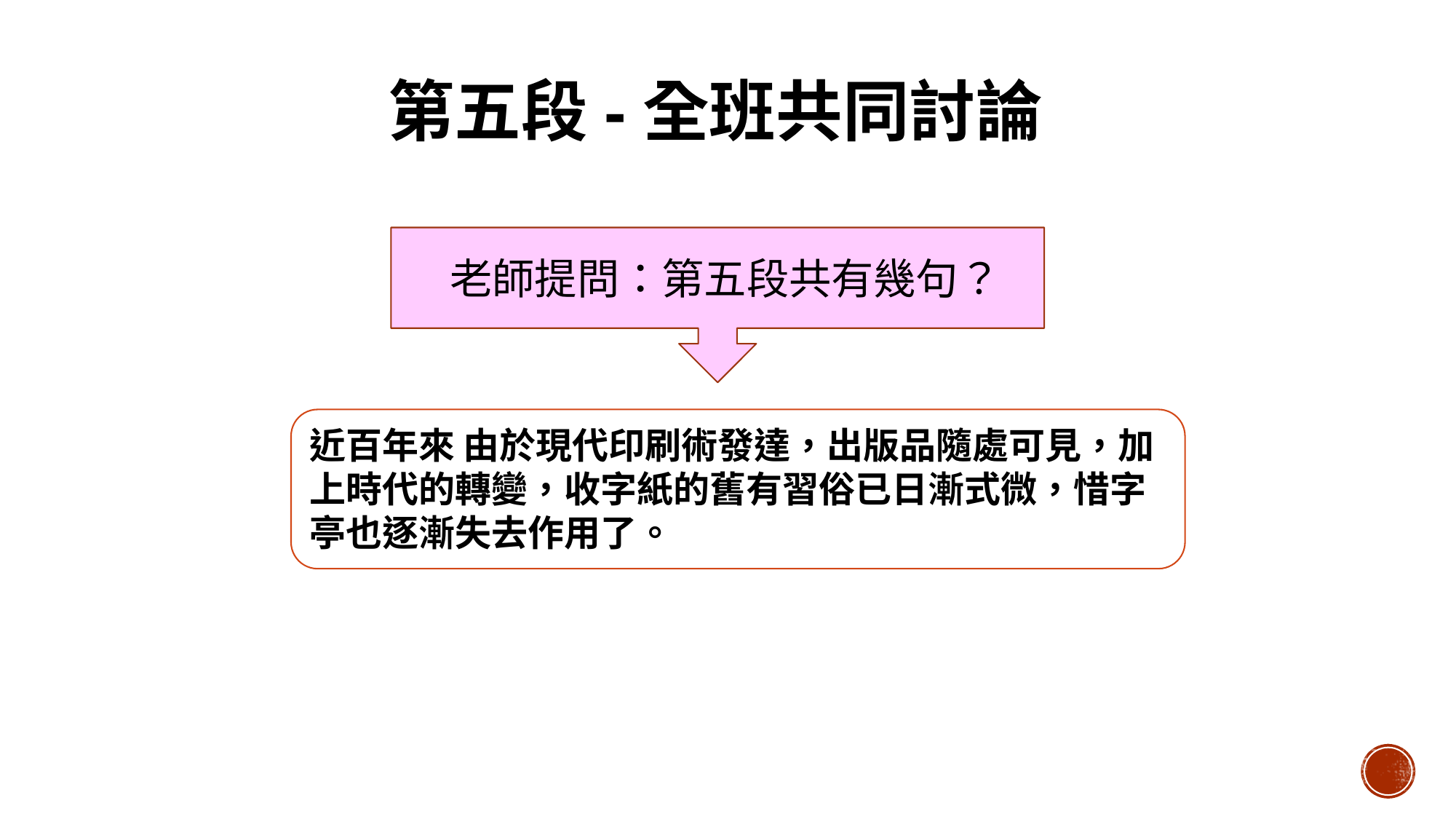

第五段-全班共同討論
    老師提問：第五段共有幾句？
近百年來 由於現代印刷術發達，出版品隨處可見，加上時代的轉變，收字紙的舊有習俗已日漸式微，惜字亭也逐漸失去作用了。